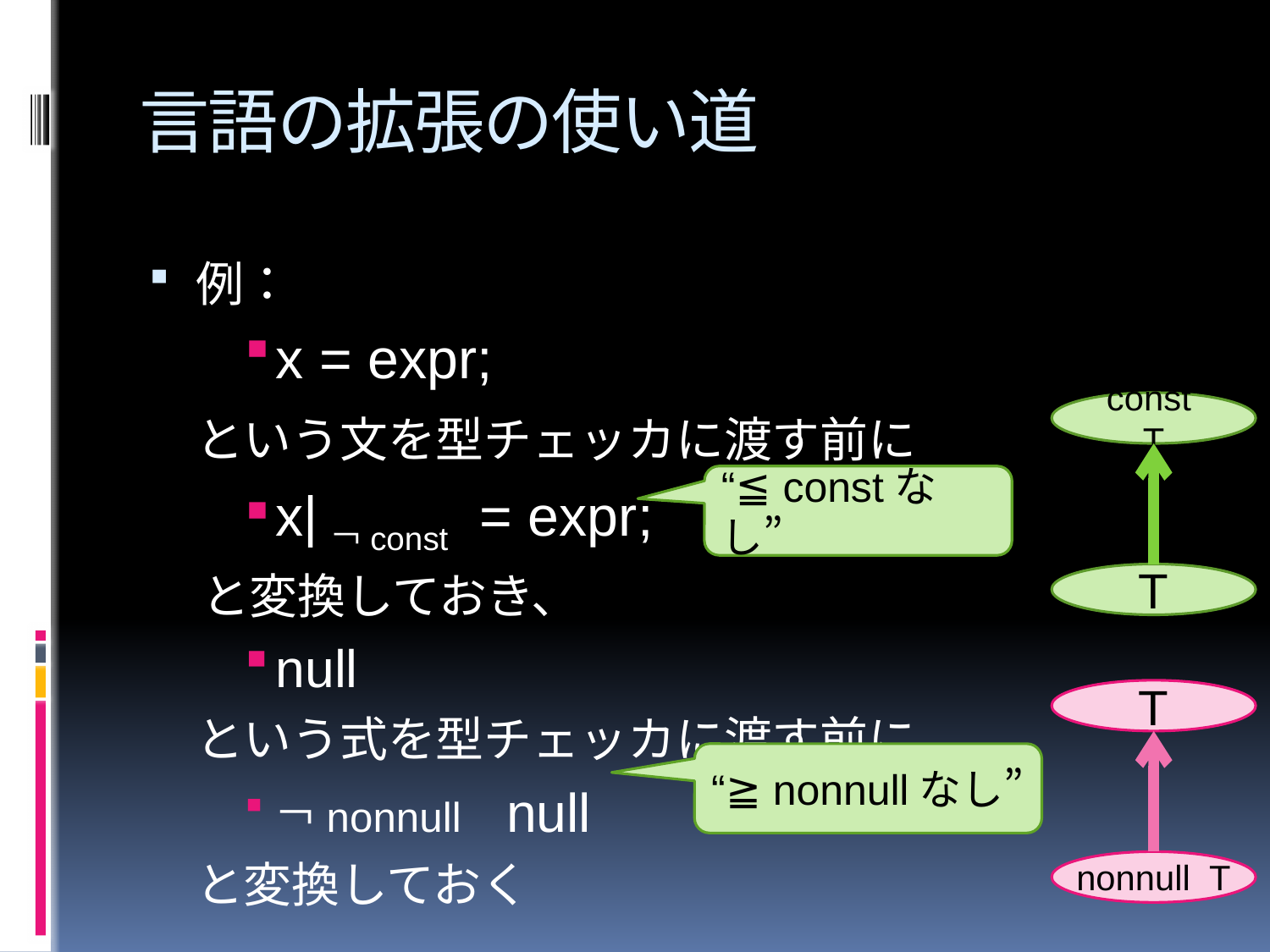

# 言語の拡張の使い道
例：
x = expr;
	という文を型チェッカに渡す前に
x|￢const  = expr;
と変換しておき、
null
	という式を型チェッカに渡す前に
￢nonnull   null
	と変換しておく
const  T
“≦ constなし”
T
T
“≧ nonnullなし”
nonnull  T